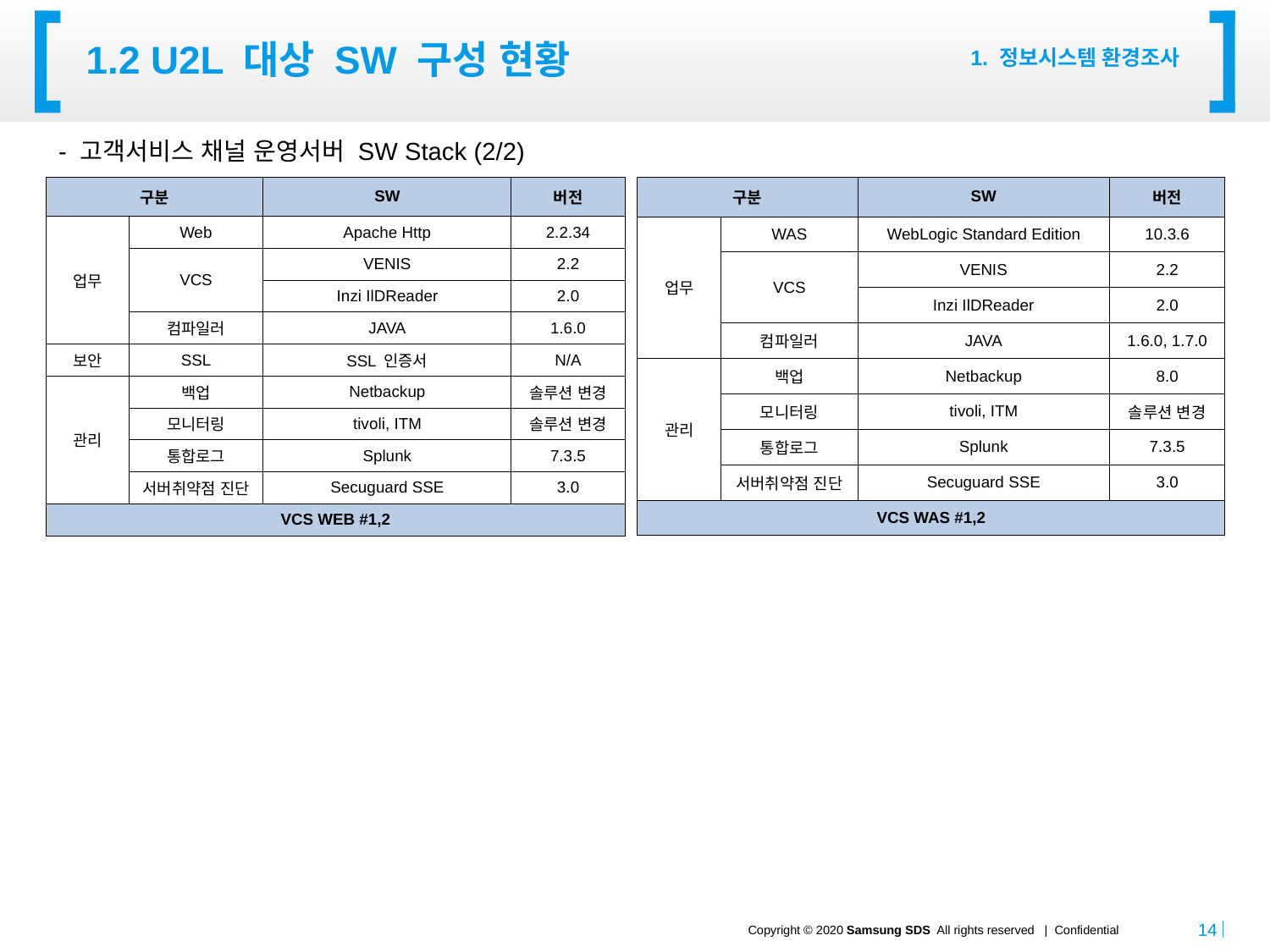

# 1.2 U2L 대상 SW 구성 현황
1. 정보시스템 환경조사
- 고객서비스 채널 운영서버 SW Stack (2/2)
| 구분 |  | SW | 버전 |
| --- | --- | --- | --- |
| 업무 | Web | Apache Http | 2.2.34 |
|  | VCS | VENIS | 2.2 |
|  |  | Inzi IlDReader | 2.0 |
|  | 컴파일러 | JAVA | 1.6.0 |
| 보안 | SSL | SSL 인증서 | N/A |
| 관리 | 백업 | Netbackup | 솔루션 변경 |
|  | 모니터링 | tivoli, ITM | 솔루션 변경 |
|  | 통합로그 | Splunk | 7.3.5 |
|  | 서버취약점 진단 | Secuguard SSE | 3.0 |
| VCS WEB #1,2 |  |  |  |
| 구분 |  | SW | 버전 |
| --- | --- | --- | --- |
| 업무 | WAS | WebLogic Standard Edition | 10.3.6 |
|  | VCS | VENIS | 2.2 |
|  |  | Inzi IlDReader | 2.0 |
|  | 컴파일러 | JAVA | 1.6.0, 1.7.0 |
| 관리 | 백업 | Netbackup | 8.0 |
|  | 모니터링 | tivoli, ITM | 솔루션 변경 |
|  | 통합로그 | Splunk | 7.3.5 |
|  | 서버취약점 진단 | Secuguard SSE | 3.0 |
| VCS WAS #1,2 |  |  |  |